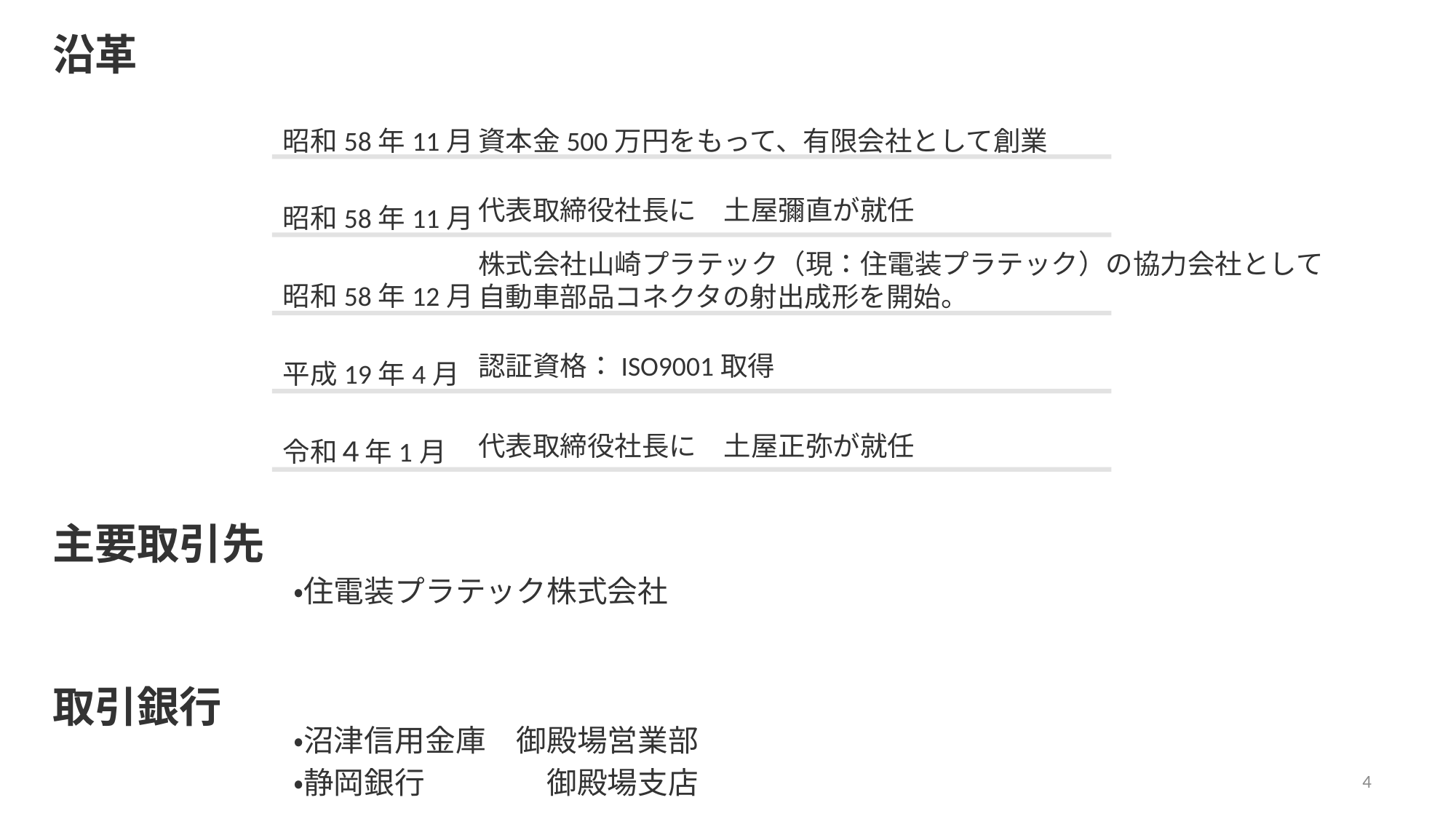

沿革
昭和58年11月
資本金500万円をもって、有限会社として創業
代表取締役社長に　土屋彌直が就任
昭和58年11月
株式会社山崎プラテック（現：住電装プラテック）の協力会社として
自動車部品コネクタの射出成形を開始。
昭和58年12月
認証資格：ISO9001取得
平成19年4月
代表取締役社長に　土屋正弥が就任
令和４年1月
主要取引先
・住電装プラテック株式会社
取引銀行
・沼津信用金庫　御殿場営業部
・静岡銀行　　　　御殿場支店
4